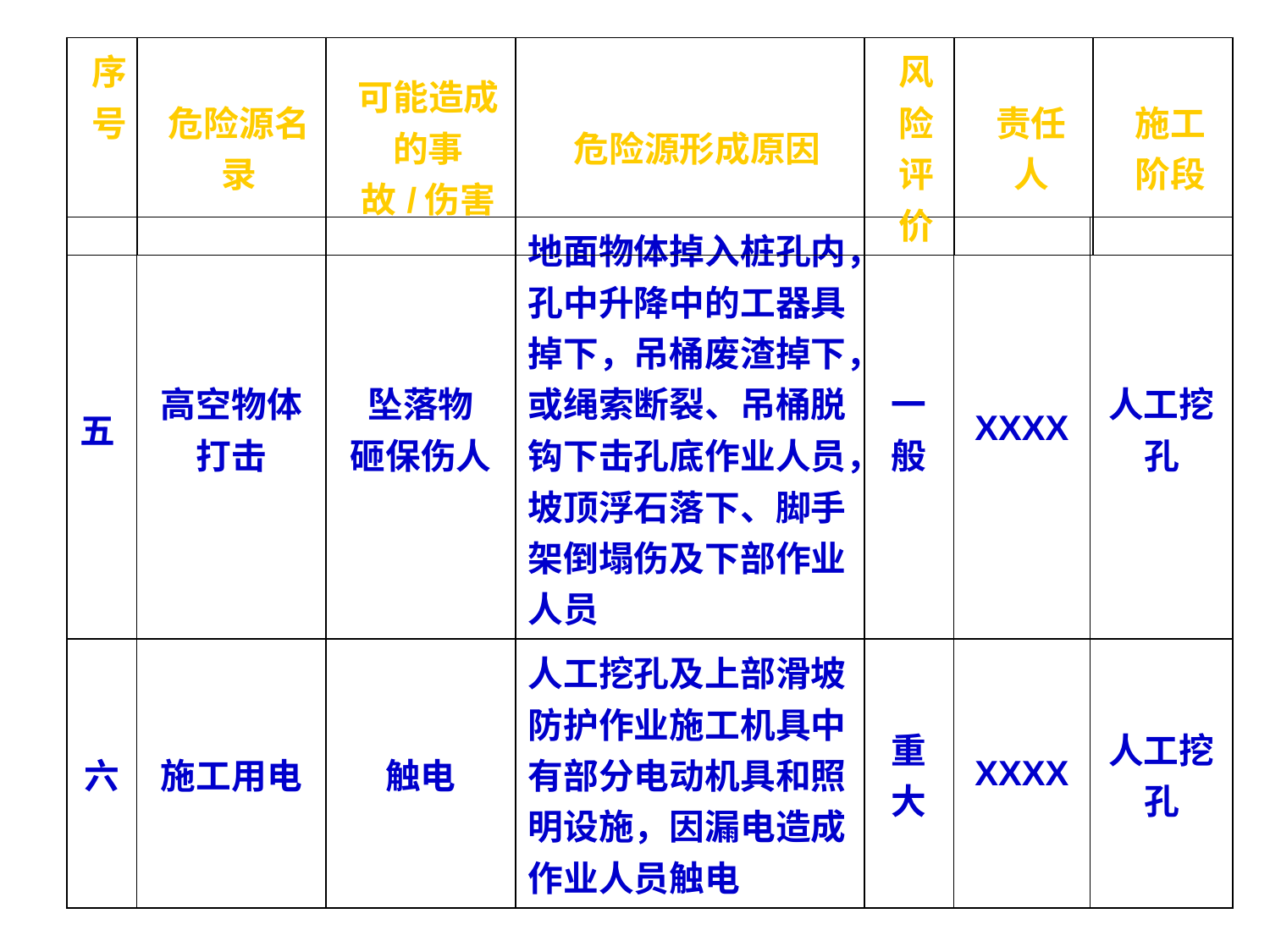

| 序号 | 危险源名录 | 可能造成的事故/伤害 | 危险源形成原因 | 风险评价 | 责任人 | 施工阶段 |
| --- | --- | --- | --- | --- | --- | --- |
| 五 | 高空物体打击 | 坠落物 砸保伤人 | 地面物体掉入桩孔内，孔中升降中的工器具掉下，吊桶废渣掉下，或绳索断裂、吊桶脱钩下击孔底作业人员，坡顶浮石落下、脚手架倒塌伤及下部作业人员 | 一般 | XXXX | 人工挖孔 |
| --- | --- | --- | --- | --- | --- | --- |
| 六 | 施工用电 | 触电 | 人工挖孔及上部滑坡防护作业施工机具中有部分电动机具和照明设施，因漏电造成作业人员触电 | 重大 | XXXX | 人工挖孔 |